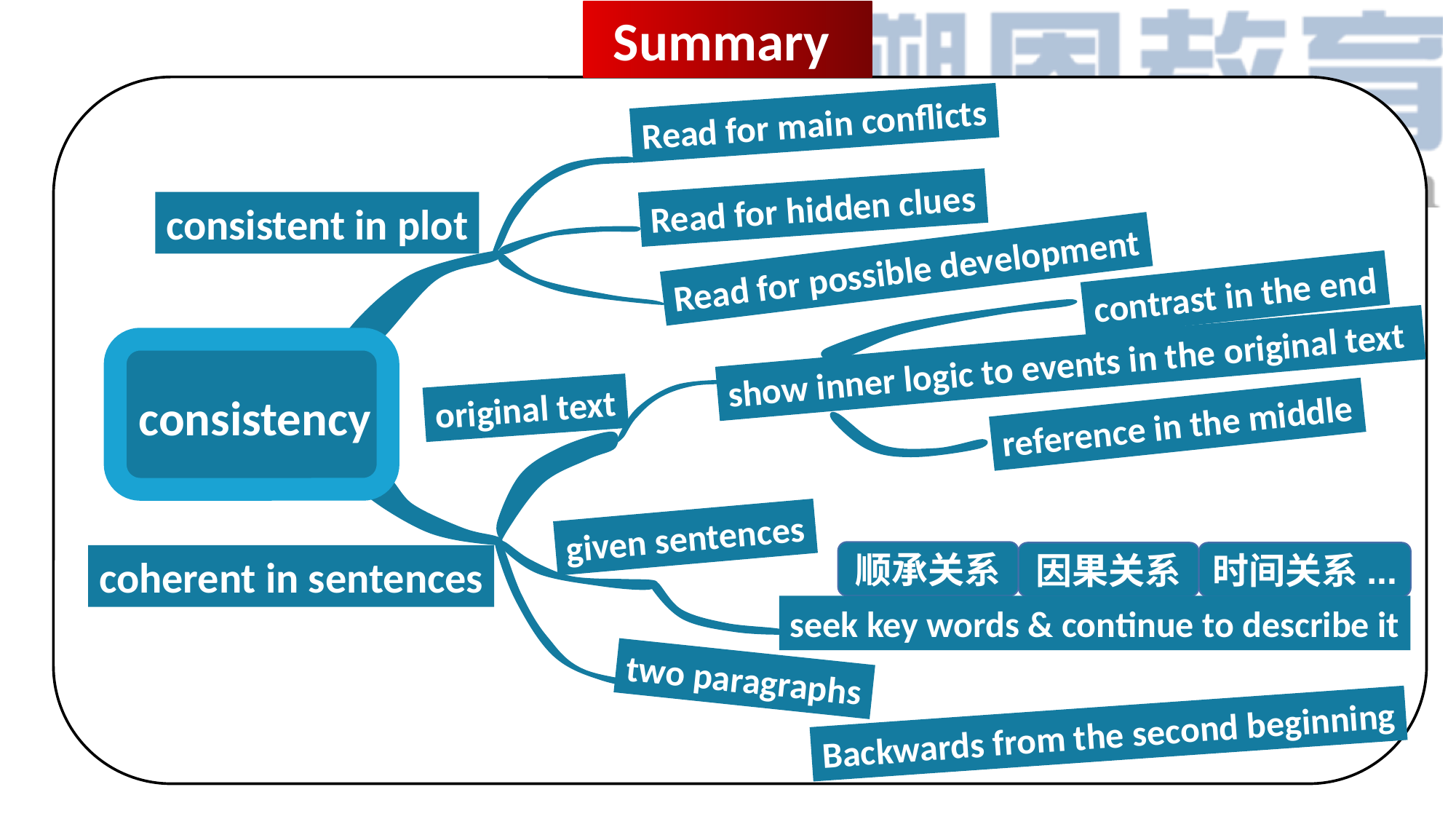

Summary

Read for main conflicts

Read for hidden clues
consistent in plot
Read for possible development
contrast in the end
show inner logic to events in the original text

original text
consistency
reference in the middle
given sentences
顺承关系
因果关系
时间关系...
coherent in sentences
seek key words & continue to describe it
two paragraphs
Backwards from the second beginning